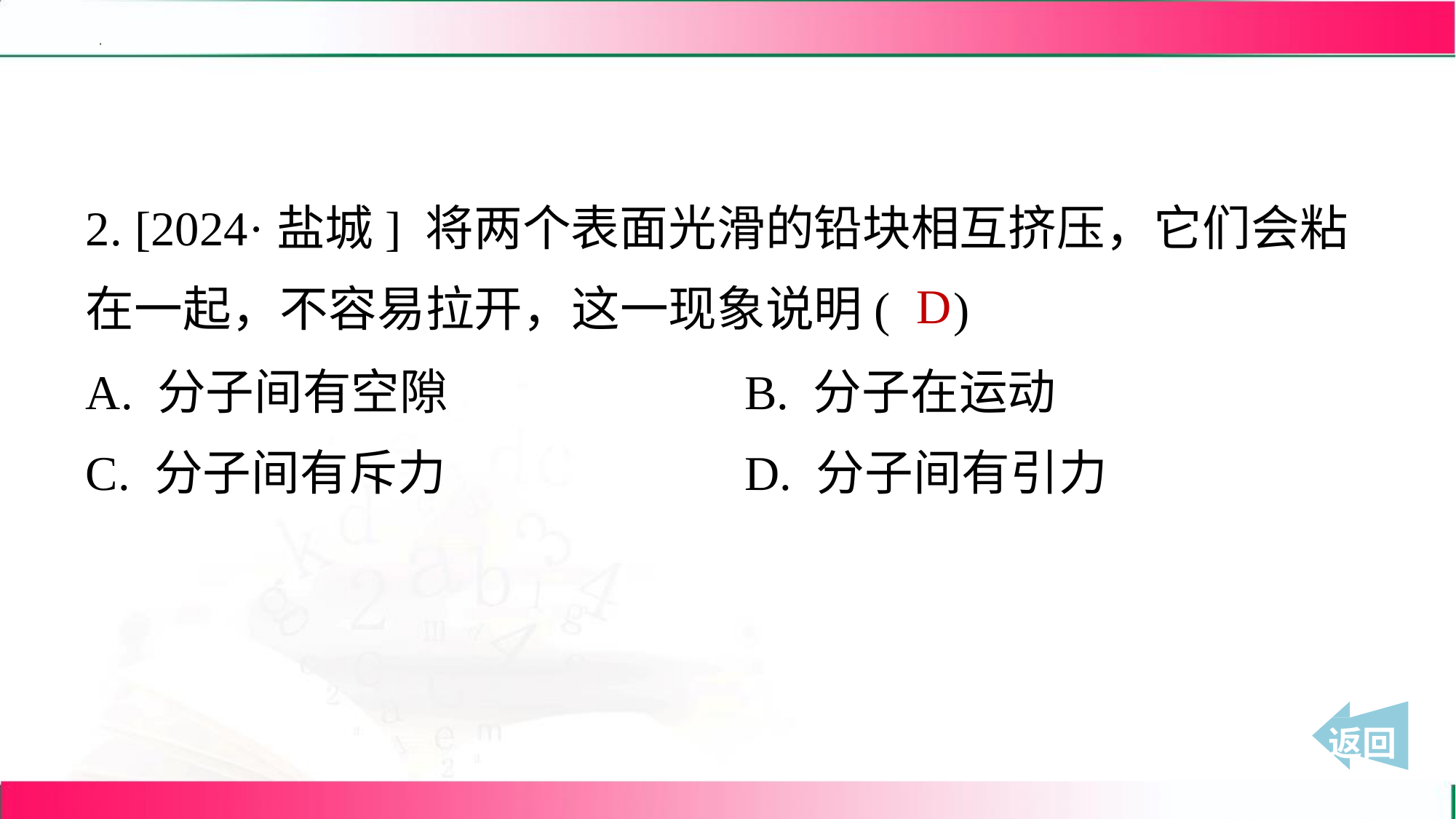

2. [2024·盐城] 将两个表面光滑的铅块相互挤压，它们会粘
在一起，不容易拉开，这一现象说明(     )
D
A. 分子间有空隙	B. 分子在运动
C. 分子间有斥力	D. 分子间有引力
 返回